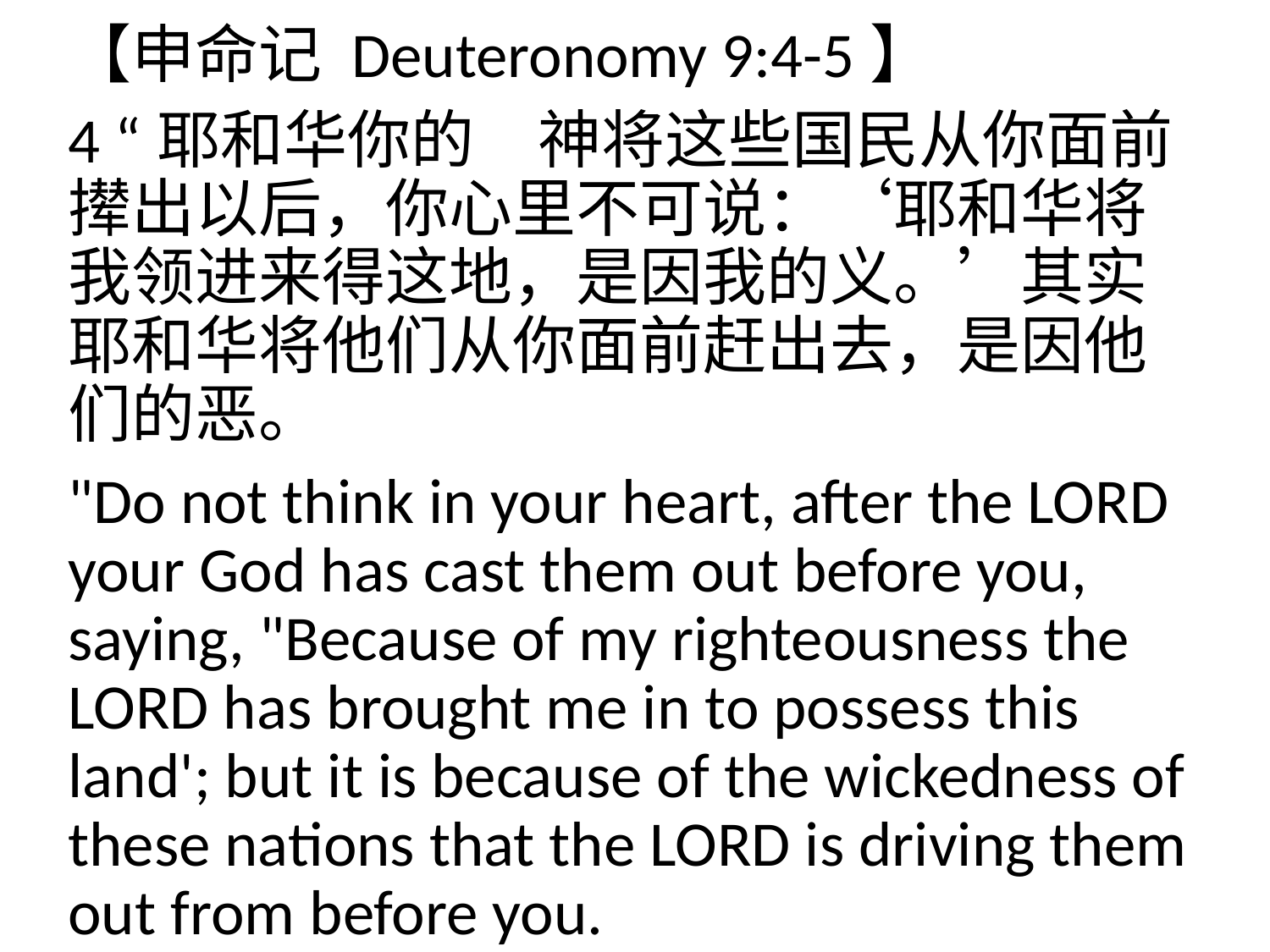

【申命记 Deuteronomy 9:4-5】
4 “耶和华你的　神将这些国民从你面前撵出以后，你心里不可说：‘耶和华将我领进来得这地，是因我的义。’其实耶和华将他们从你面前赶出去，是因他们的恶。
"Do not think in your heart, after the LORD your God has cast them out before you, saying, "Because of my righteousness the LORD has brought me in to possess this land'; but it is because of the wickedness of these nations that the LORD is driving them out from before you.